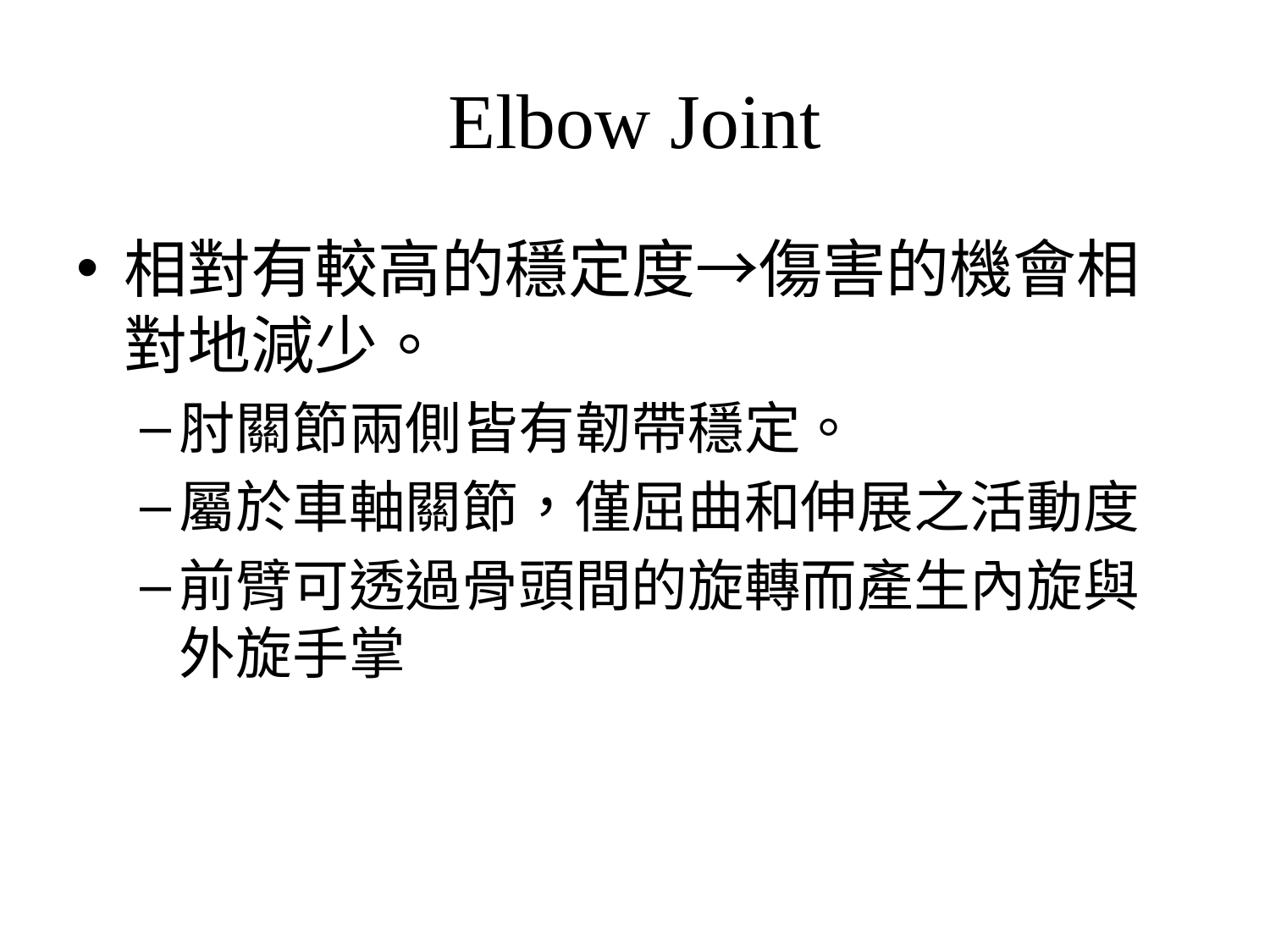

# Elbow Joint
相對有較高的穩定度→傷害的機會相對地減少。
肘關節兩側皆有韌帶穩定。
屬於車軸關節，僅屈曲和伸展之活動度
前臂可透過骨頭間的旋轉而產生內旋與外旋手掌